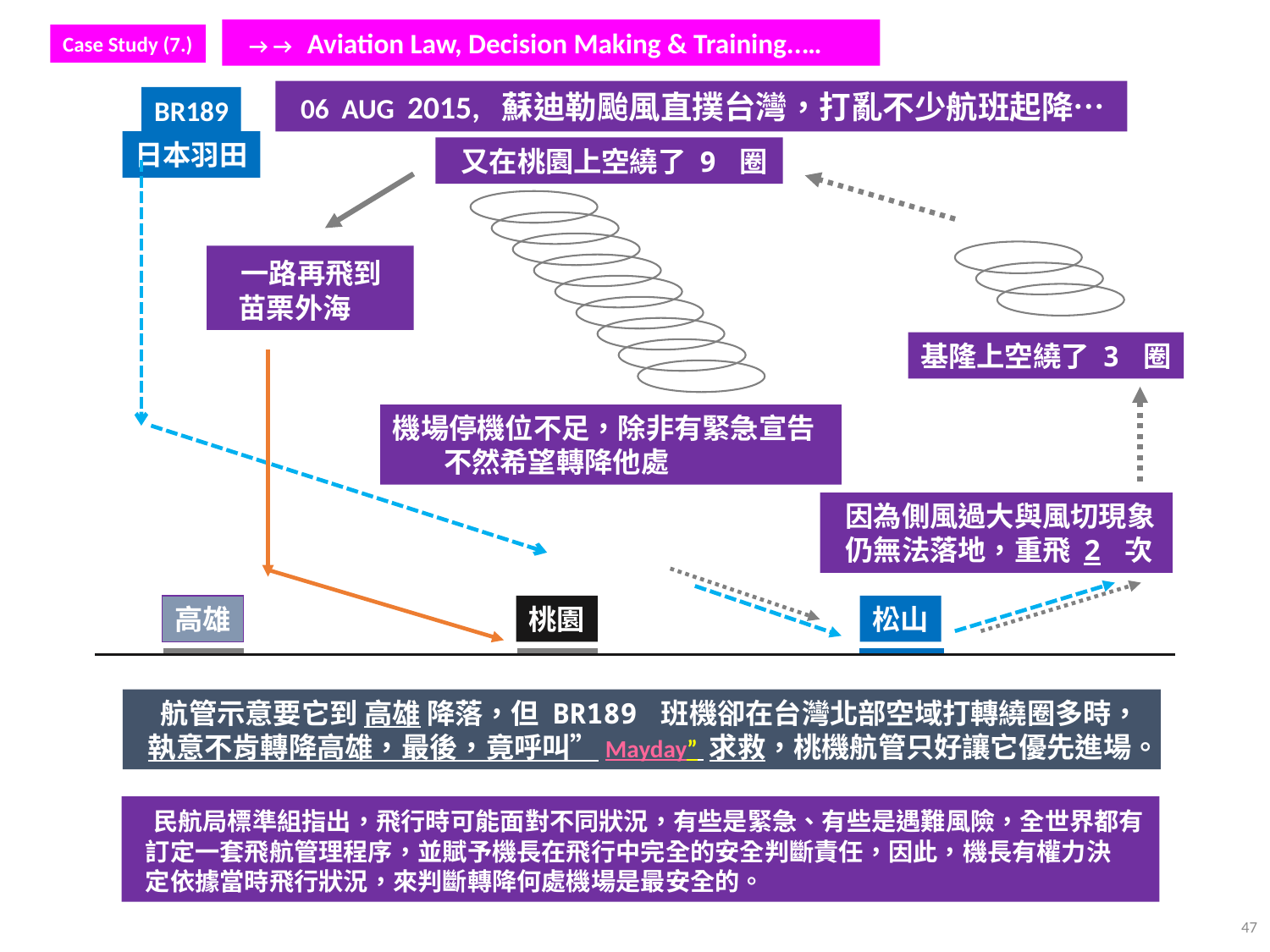

→ →   Aviation Law, Decision Making & Training..…
Case Study (7.)
  06  AUG  2015,  蘇迪勒颱風直撲台灣，打亂不少航班起降…
BR189
日本羽田
 又在桃園上空繞了 9 圈

  一路再飛到
  苗栗外海

基隆上空繞了 3 圈

機場停機位不足，除非有緊急宣告
       不然希望轉降他處
 因為側風過大與風切現象
 仍無法落地，重飛 2 次
高雄
桃園
松山
   航管示意要它到 高雄 降落，但 BR189 班機卻在台灣北部空域打轉繞圈多時，
 執意不肯轉降高雄，最後，竟呼叫”Mayday” 求救，桃機航管只好讓它優先進場。
  民航局標準組指出，飛行時可能面對不同狀況，有些是緊急、有些是遇難風險，全世界都有
 訂定一套飛航管理程序，並賦予機長在飛行中完全的安全判斷責任，因此，機長有權力決
 定依據當時飛行狀況，來判斷轉降何處機場是最安全的。
47